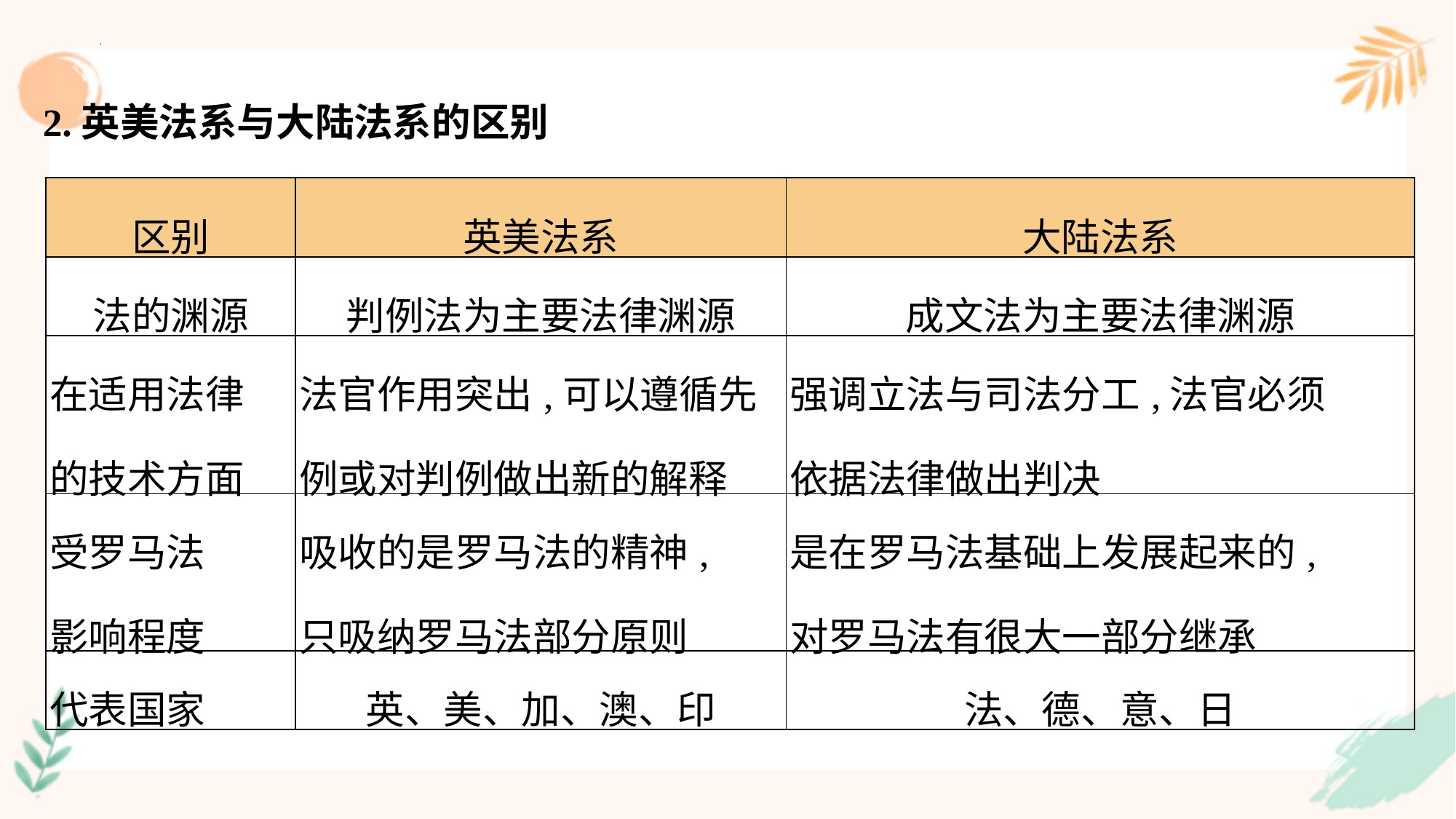

2.英美法系与大陆法系的区别
| 区别 | 英美法系 | 大陆法系 |
| --- | --- | --- |
| 法的渊源 | 判例法为主要法律渊源 | 成文法为主要法律渊源 |
| 在适用法律 的技术方面 | 法官作用突出,可以遵循先 例或对判例做出新的解释 | 强调立法与司法分工,法官必须 依据法律做出判决 |
| 受罗马法 影响程度 | 吸收的是罗马法的精神, 只吸纳罗马法部分原则 | 是在罗马法基础上发展起来的, 对罗马法有很大一部分继承 |
| 代表国家 | 英、美、加、澳、印 | 法、德、意、日 |